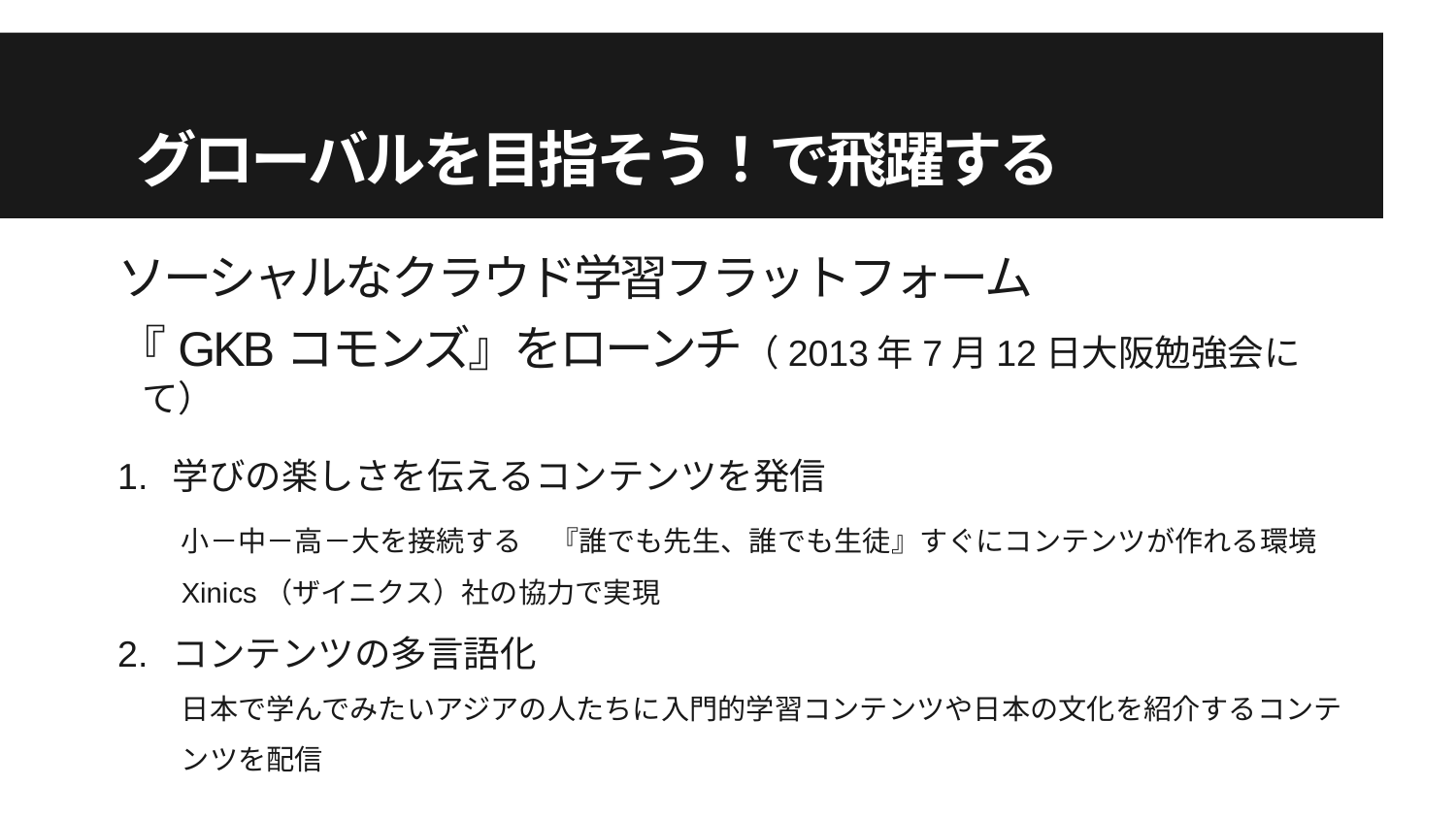

# グローバルを目指そう！で飛躍する
ソーシャルなクラウド学習フラットフォーム
『GKBコモンズ』をローンチ（2013年7月12日大阪勉強会にて）
学びの楽しさを伝えるコンテンツを発信
小－中－高－大を接続する　『誰でも先生、誰でも生徒』すぐにコンテンツが作れる環境Xinics（ザイニクス）社の協力で実現
コンテンツの多言語化
日本で学んでみたいアジアの人たちに入門的学習コンテンツや日本の文化を紹介するコンテンツを配信